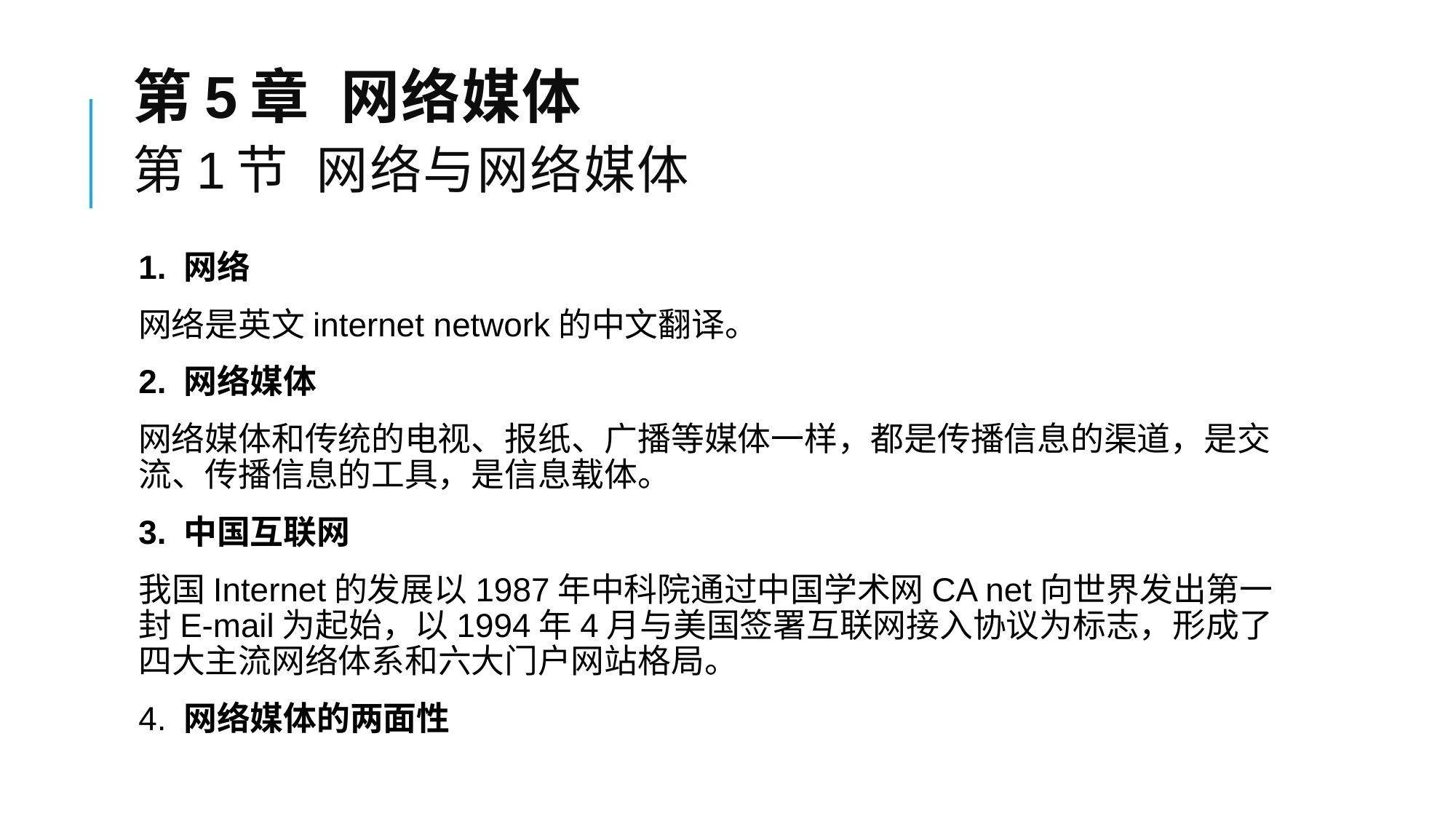

# 第5章  网络媒体 第1节  网络与网络媒体
1. 网络
网络是英文internet network的中文翻译。
2. 网络媒体
网络媒体和传统的电视、报纸、广播等媒体一样，都是传播信息的渠道，是交流、传播信息的工具，是信息载体。
3. 中国互联网
我国Internet的发展以1987年中科院通过中国学术网CA net向世界发出第一封E-mail为起始，以1994年4月与美国签署互联网接入协议为标志，形成了四大主流网络体系和六大门户网站格局。
4. 网络媒体的两面性